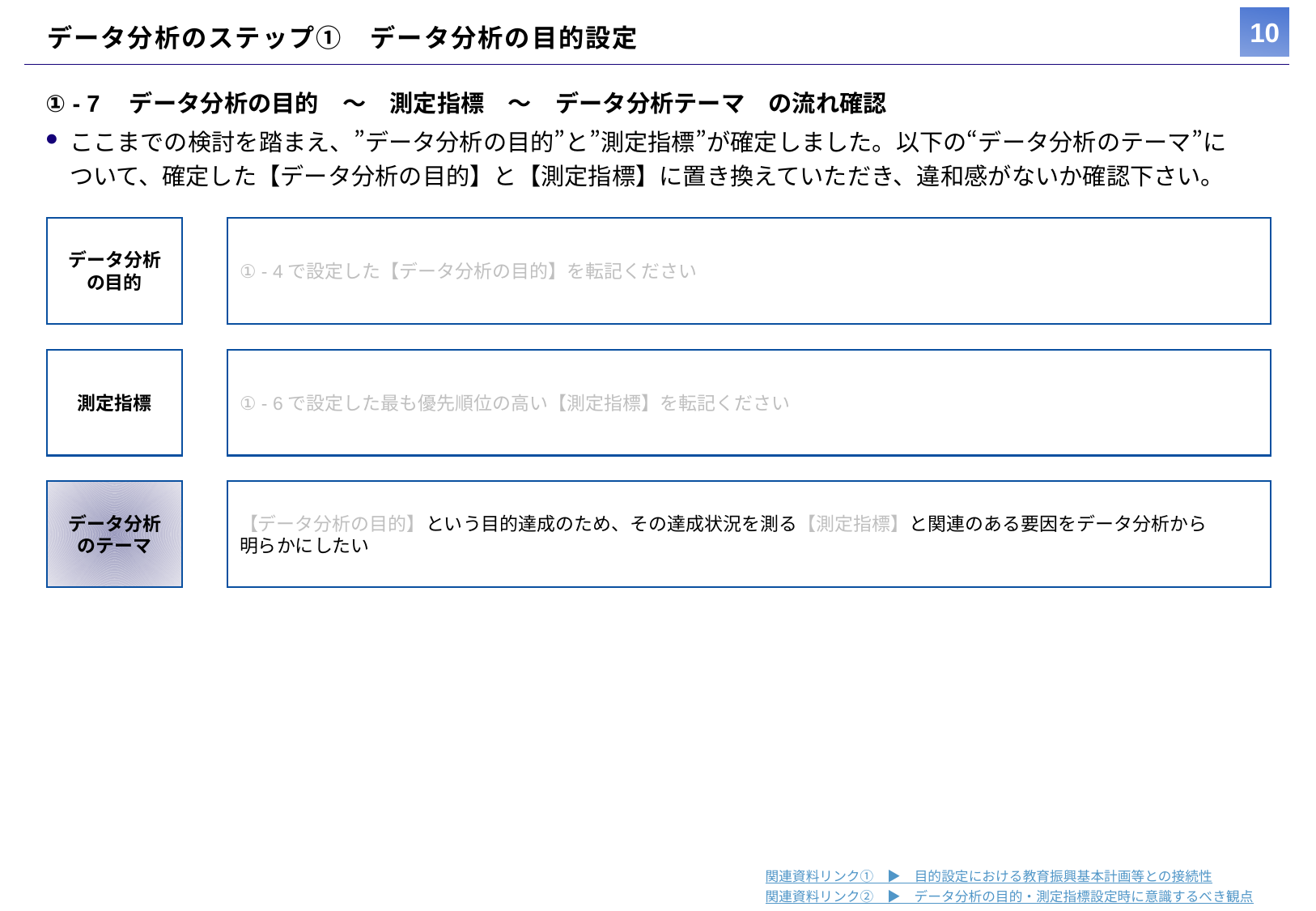

# データ分析のステップ①　データ分析の目的設定
① - 7　データ分析の目的　～　測定指標　～　データ分析テーマ　の流れ確認
ここまでの検討を踏まえ、”データ分析の目的”と”測定指標”が確定しました。以下の“データ分析のテーマ”に
ついて、確定した【データ分析の目的】と【測定指標】に置き換えていただき、違和感がないか確認下さい。
データ分析の目的
① - 4で設定した【データ分析の目的】を転記ください
測定指標
① - 6で設定した最も優先順位の高い【測定指標】を転記ください
データ分析のテーマ
【データ分析の目的】という目的達成のため、その達成状況を測る【測定指標】と関連のある要因をデータ分析から
明らかにしたい
関連資料リンク①　▶　目的設定における教育振興基本計画等との接続性
関連資料リンク②　▶　データ分析の目的・測定指標設定時に意識するべき観点